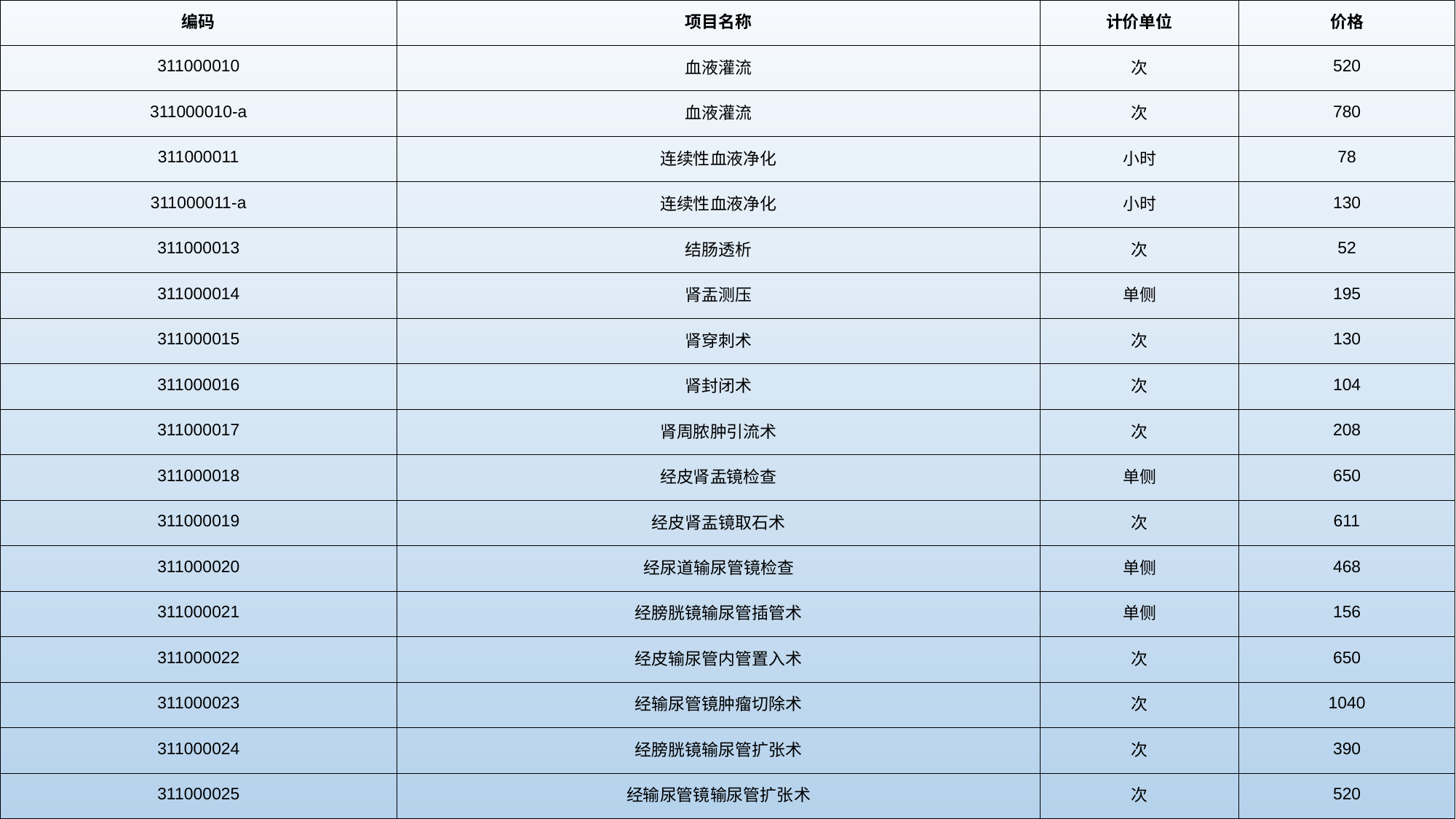

| 编码 | 项目名称 | 计价单位 | 价格 |
| --- | --- | --- | --- |
| 311000010 | 血液灌流 | 次 | 520 |
| 311000010-a | 血液灌流 | 次 | 780 |
| 311000011 | 连续性血液净化 | 小时 | 78 |
| 311000011-a | 连续性血液净化 | 小时 | 130 |
| 311000013 | 结肠透析 | 次 | 52 |
| 311000014 | 肾盂测压 | 单侧 | 195 |
| 311000015 | 肾穿刺术 | 次 | 130 |
| 311000016 | 肾封闭术 | 次 | 104 |
| 311000017 | 肾周脓肿引流术 | 次 | 208 |
| 311000018 | 经皮肾盂镜检查 | 单侧 | 650 |
| 311000019 | 经皮肾盂镜取石术 | 次 | 611 |
| 311000020 | 经尿道输尿管镜检查 | 单侧 | 468 |
| 311000021 | 经膀胱镜输尿管插管术 | 单侧 | 156 |
| 311000022 | 经皮输尿管内管置入术 | 次 | 650 |
| 311000023 | 经输尿管镜肿瘤切除术 | 次 | 1040 |
| 311000024 | 经膀胱镜输尿管扩张术 | 次 | 390 |
| 311000025 | 经输尿管镜输尿管扩张术 | 次 | 520 |